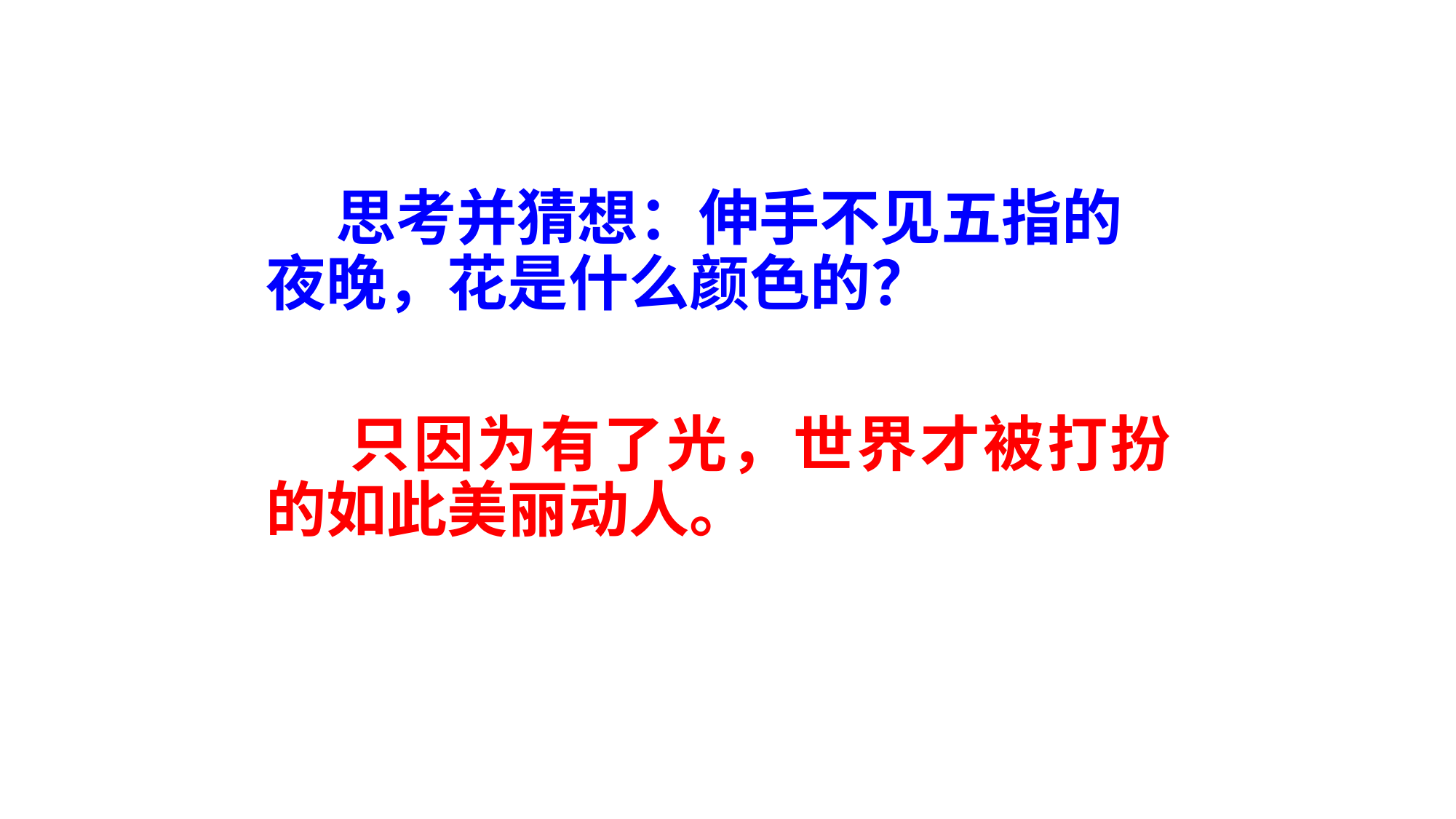

# 思考并猜想：伸手不见五指的夜晚，花是什么颜色的？

    只因为有了光，世界才被打扮的如此美丽动人。